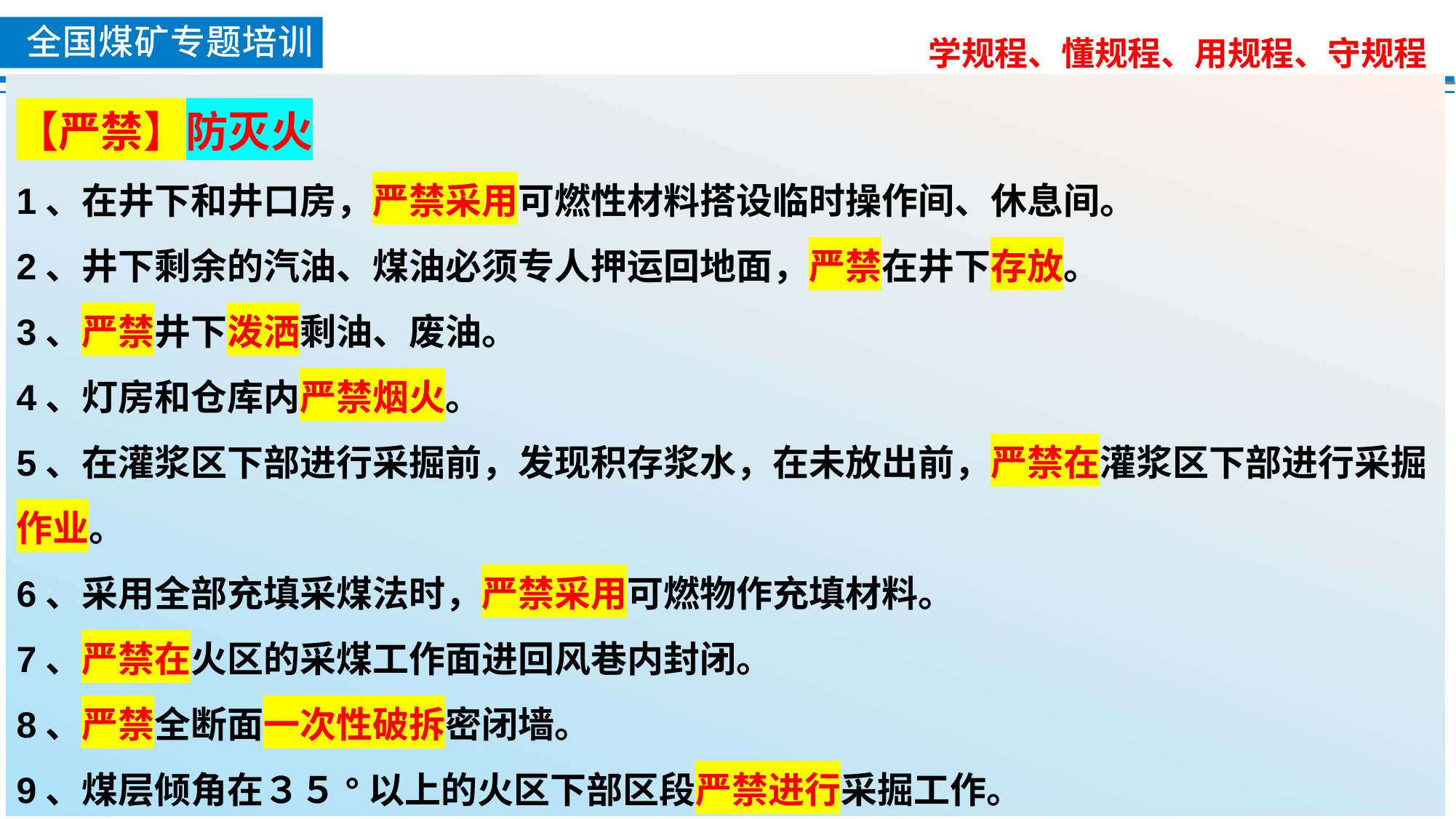

【严禁】防灭火
1、在井下和井口房，严禁采用可燃性材料搭设临时操作间、休息间。
2、井下剩余的汽油、煤油必须专人押运回地面，严禁在井下存放。
3、严禁井下泼洒剩油、废油。
4、灯房和仓库内严禁烟火。
5、在灌浆区下部进行采掘前，发现积存浆水，在未放出前，严禁在灌浆区下部进行采掘作业。
6、采用全部充填采煤法时，严禁采用可燃物作充填材料。
7、严禁在火区的采煤工作面进回风巷内封闭。
8、严禁全断面一次性破拆密闭墙。
9、煤层倾角在３５°以上的火区下部区段严禁进行采掘工作。